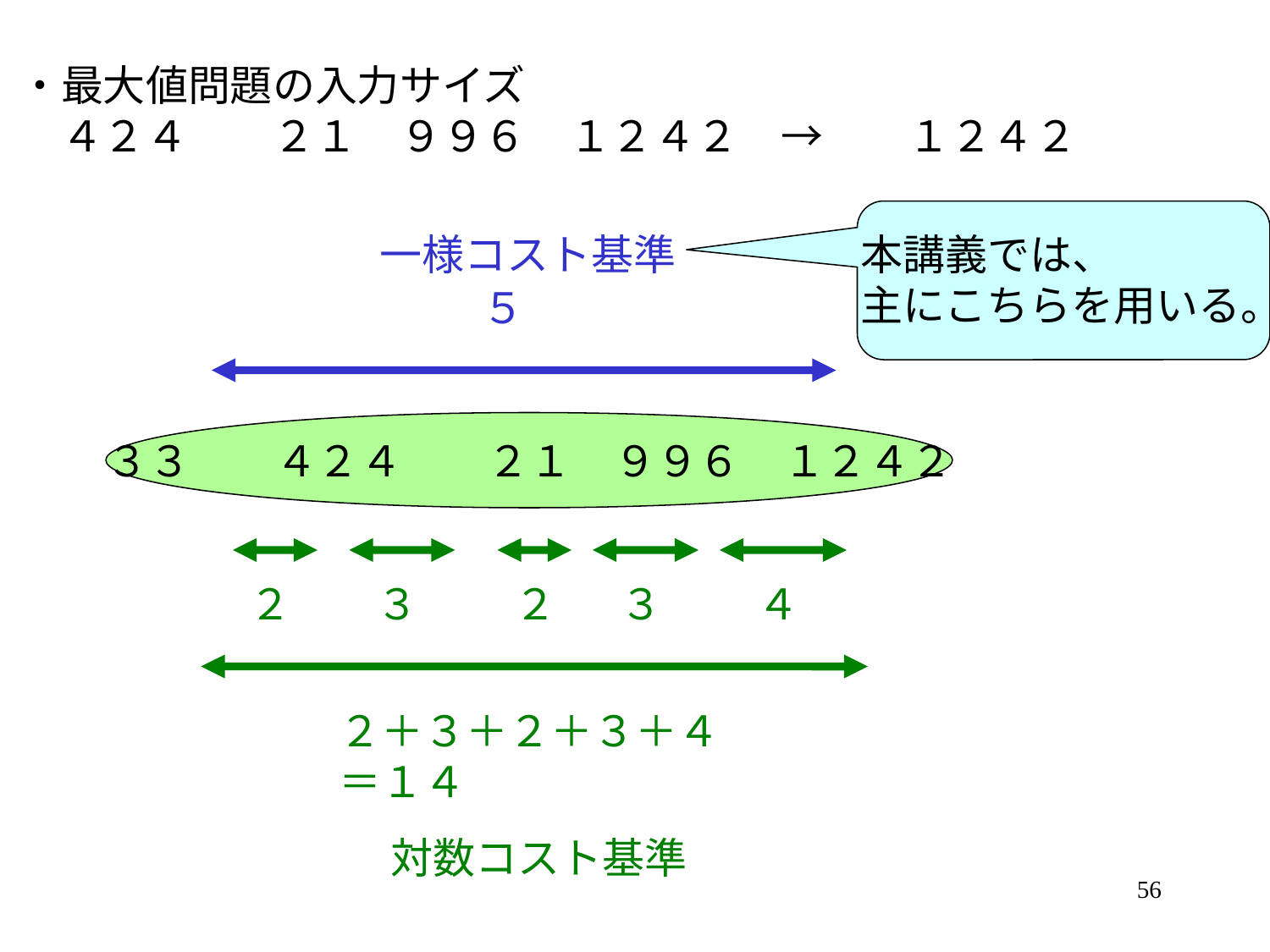

・最大値問題の入力サイズ
３３　　４２４　　２１　９９６　１２４２　→　　１２４２

一様コスト基準
本講義では、
主にこちらを用いる。
５

３３　　４２４　　２１　９９６　１２４２

２
３
２
３
４

２＋３＋２＋３＋４
＝１４
対数コスト基準
56